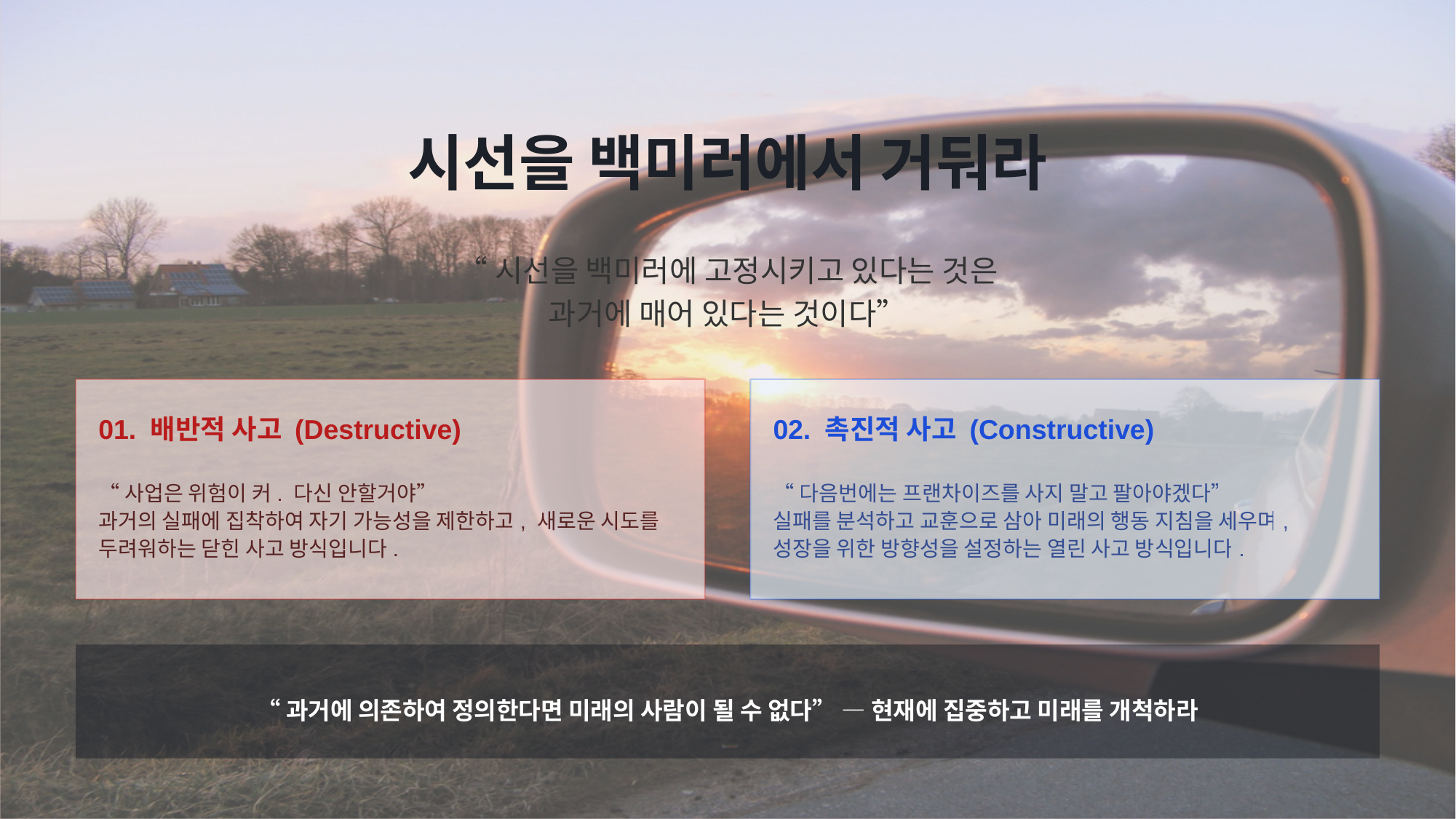

시선을 백미러에서 거둬라
“시선을 백미러에 고정시키고 있다는 것은
과거에 매어 있다는 것이다”

01. 배반적 사고 (Destructive)
02. 촉진적 사고 (Constructive)
“사업은 위험이 커. 다신 안할거야”
과거의 실패에 집착하여 자기 가능성을 제한하고, 새로운 시도를 두려워하는 닫힌 사고 방식입니다.
“다음번에는 프랜차이즈를 사지 말고 팔아야겠다”
실패를 분석하고 교훈으로 삼아 미래의 행동 지침을 세우며, 성장을 위한 방향성을 설정하는 열린 사고 방식입니다.

“과거에 의존하여 정의한다면 미래의 사람이 될 수 없다” — 현재에 집중하고 미래를 개척하라